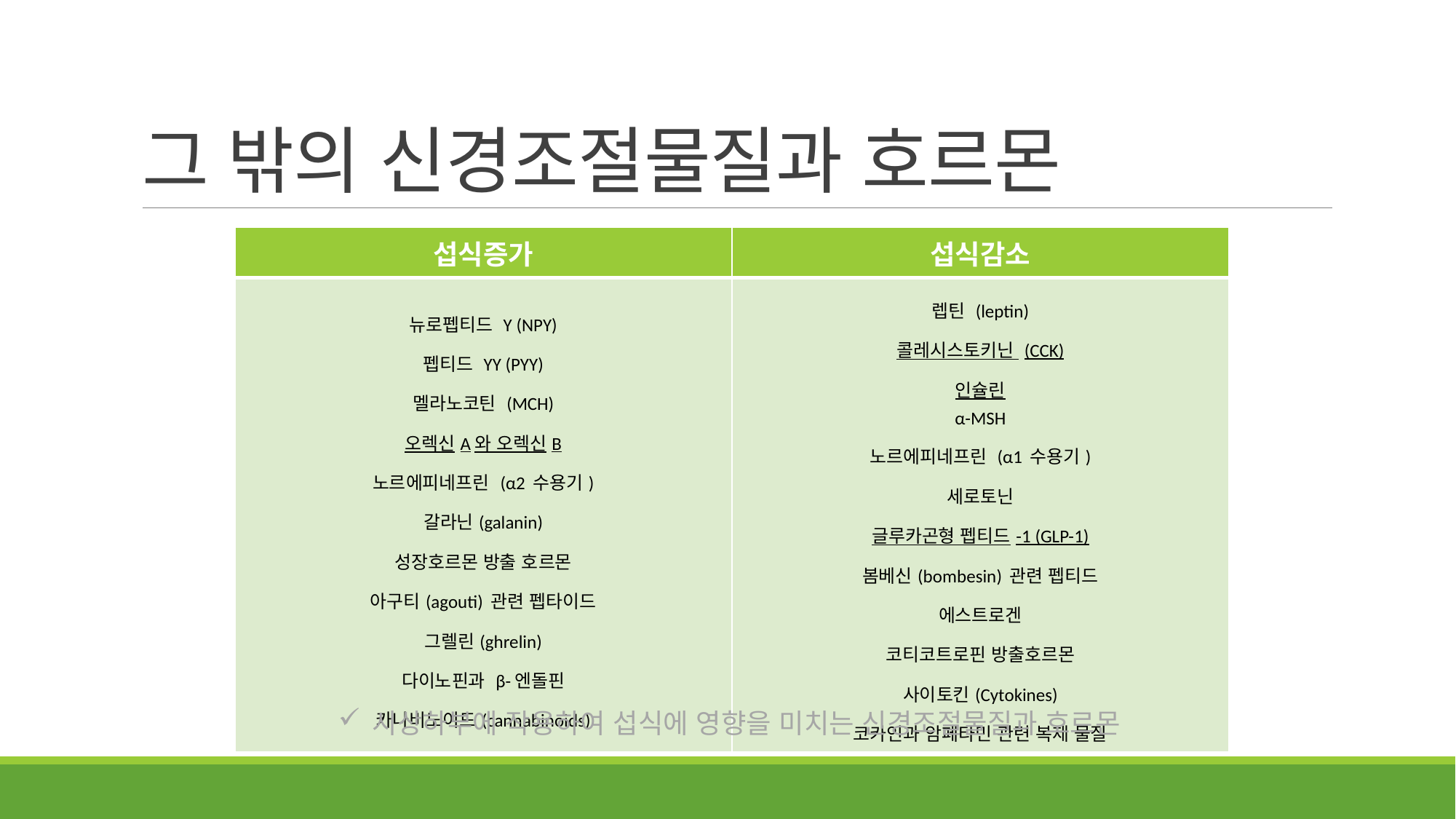

# 그 밖의 신경조절물질과 호르몬
| 섭식증가 | 섭식감소 |
| --- | --- |
| 뉴로펩티드 Y (NPY) 펩티드 YY (PYY) 멜라노코틴 (MCH) 오렉신A와 오렉신B 노르에피네프린 (α2 수용기) 갈라닌(galanin) 성장호르몬 방출 호르몬 아구티(agouti) 관련 펩타이드 그렐린(ghrelin) 다이노핀과 β-엔돌핀 카나비노이드(cannabinoids) | 렙틴 (leptin) 콜레시스토키닌 (CCK) 인슐린 α-MSH 노르에피네프린 (α1 수용기) 세로토닌 글루카곤형 펩티드-1 (GLP-1) 봄베신(bombesin) 관련 펩티드 에스트로겐 코티코트로핀 방출호르몬 사이토킨(Cytokines) 코카인과 암페타민 관련 복제 물질 |
시상하부에 작용하여 섭식에 영향을 미치는 신경조절물질과 호르몬